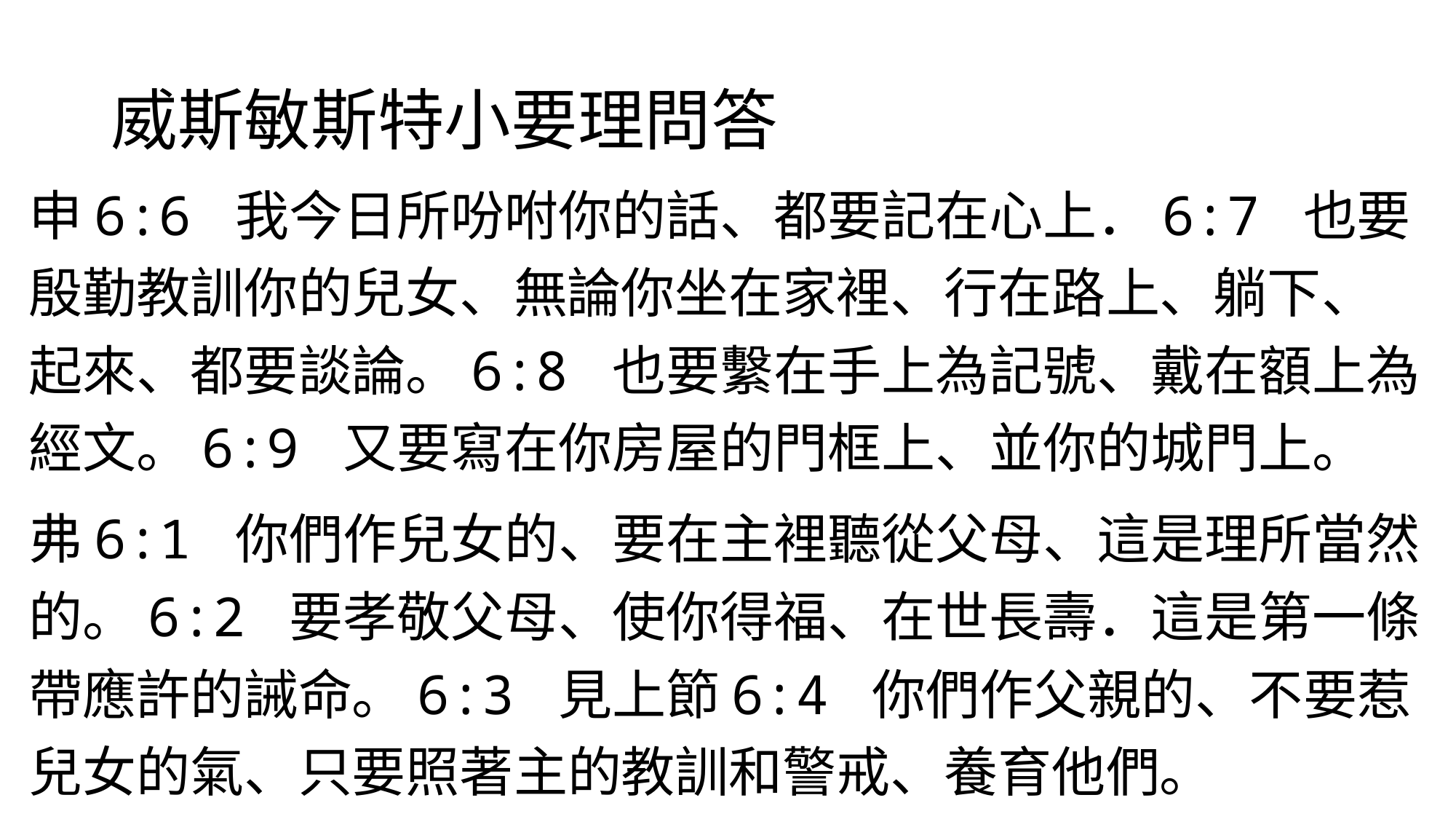

# 威斯敏斯特小要理問答
申6:6 我今日所吩咐你的話、都要記在心上．6:7 也要殷勤教訓你的兒女、無論你坐在家裡、行在路上、躺下、起來、都要談論。6:8 也要繫在手上為記號、戴在額上為經文。6:9 又要寫在你房屋的門框上、並你的城門上。
弗6:1 你們作兒女的、要在主裡聽從父母、這是理所當然的。6:2 要孝敬父母、使你得福、在世長壽．這是第一條帶應許的誡命。6:3 見上節6:4 你們作父親的、不要惹兒女的氣、只要照著主的教訓和警戒、養育他們。